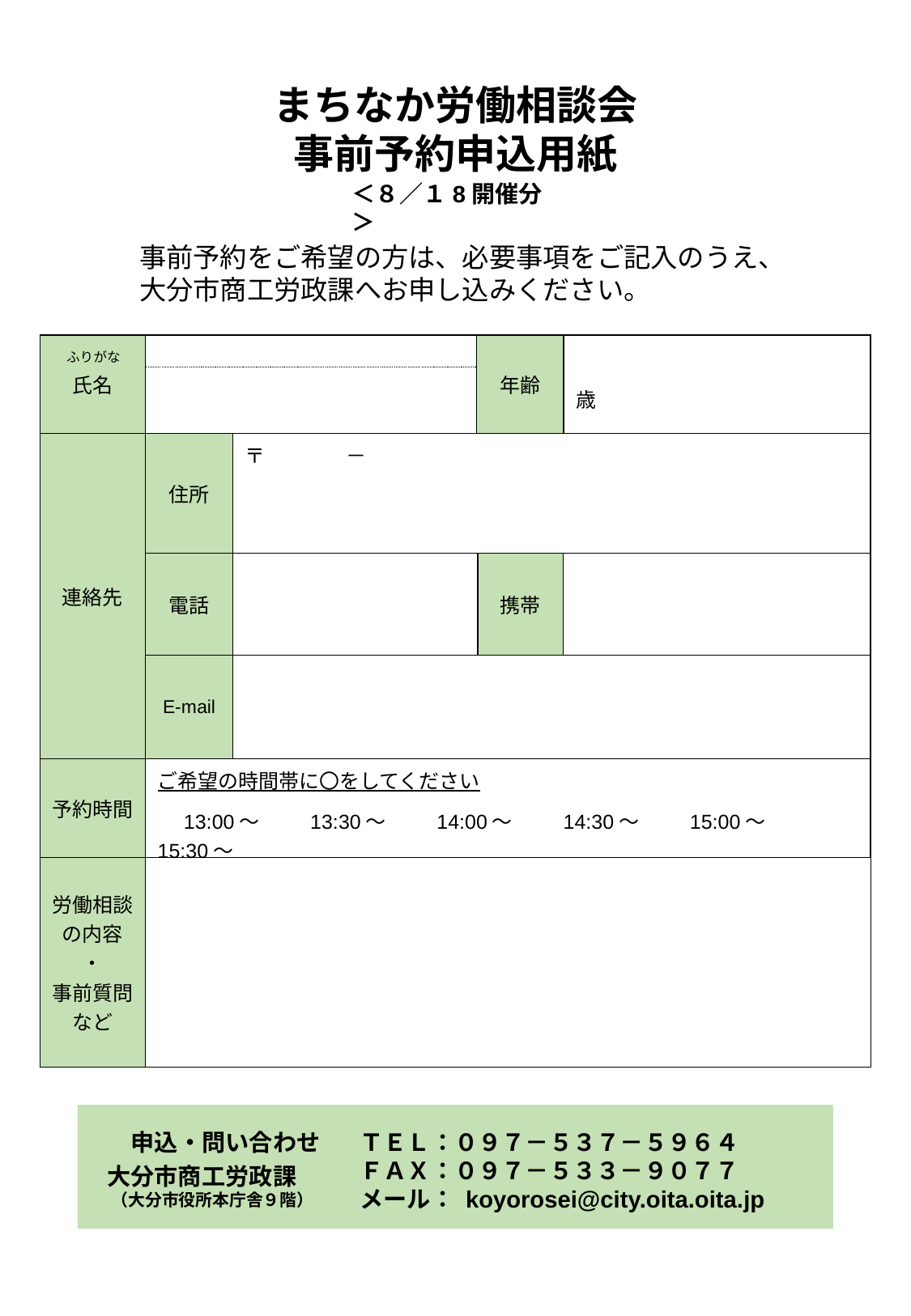

まちなか労働相談会
事前予約申込用紙
＜８／１8開催分＞
事前予約をご希望の方は、必要事項をご記入のうえ、
大分市商工労政課へお申し込みください。
| 氏名 |  | 年齢 | 歳 |
| --- | --- | --- | --- |
ふりがな
| 連絡先 | 住所 | 〒　　　　－ |  |  |
| --- | --- | --- | --- | --- |
|  | 電話 |  | 携帯 |  |
|  | E-mail |  |  |  |
| 予約時間 | ご希望の時間帯に〇をしてください 　13:00～ 　　13:30～ 　　14:00～　 　14:30～　 　15:00～ 　　15:30～ |
| --- | --- |
| 労働相談の内容 ・ 事前質問 など |  |
| --- | --- |

申込・問い合わせ
ＴＥＬ：０９７－５３７－５９６４
ＦＡＸ：０９７－５３３－９０７７
メール： koyorosei@city.oita.oita.jp
大分市商工労政課
（大分市役所本庁舎９階）